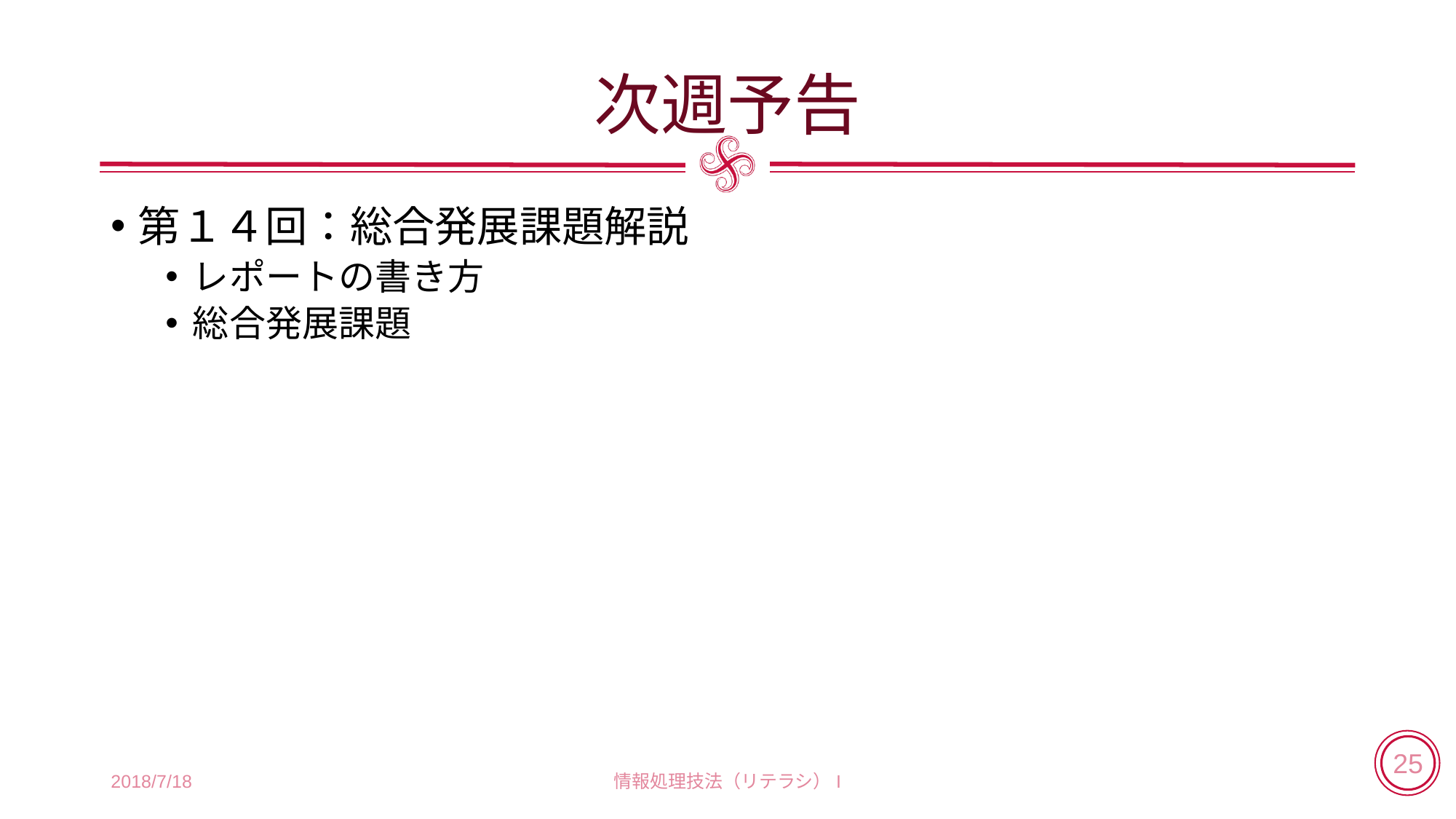

# 次週予告
第１４回：総合発展課題解説
レポートの書き方
総合発展課題
2018/7/18
情報処理技法（リテラシ）I